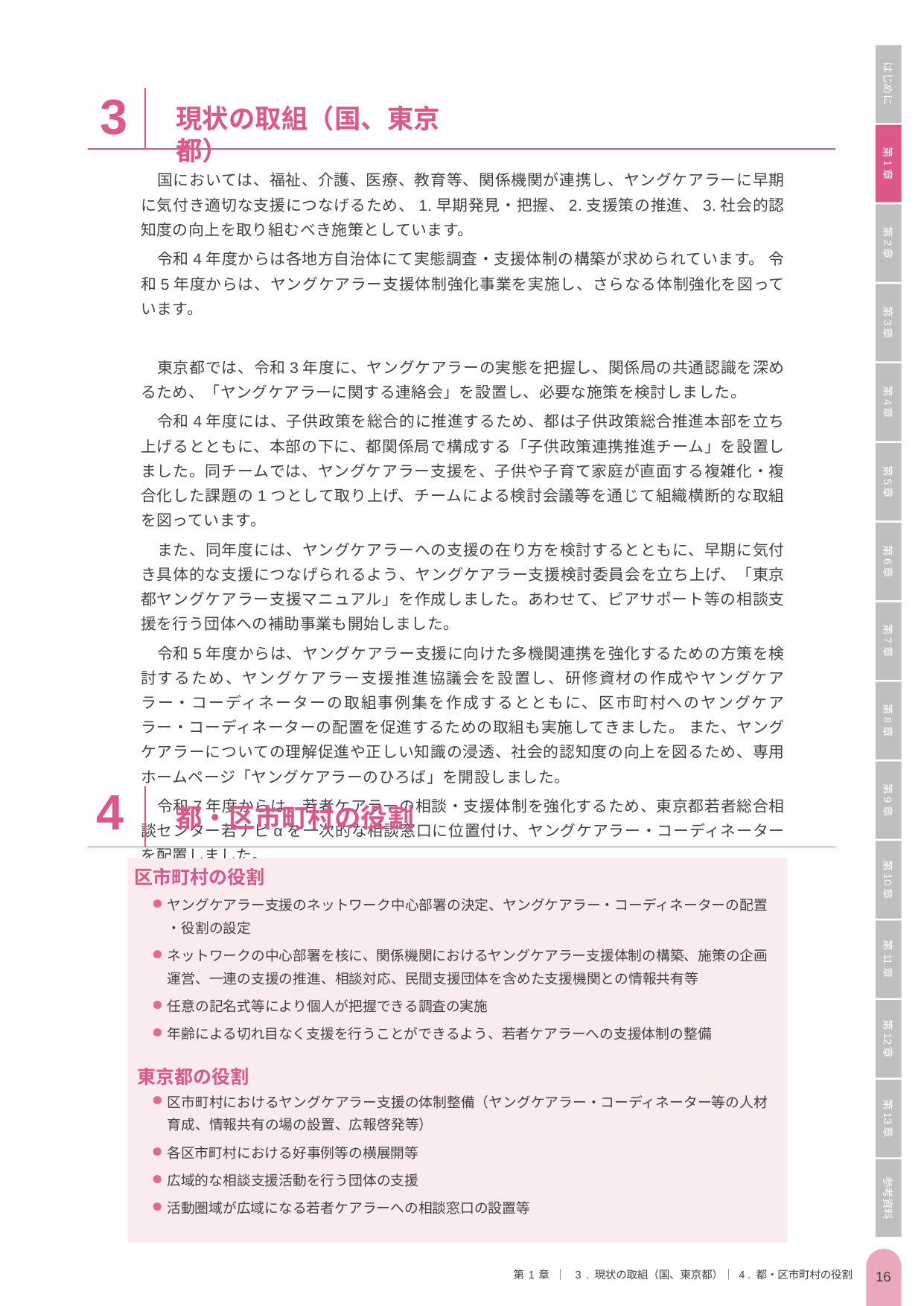

はじめに
第1章
第2章
第3章
第4章
第5章
第6章
第7章
第8章
第9章
第10章
第11章
第12章
第13章
参考資料
3

現状の取組（国、東京都）
国においては、福祉、介護、医療、教育等、関係機関が連携し、ヤングケアラーに早期に気付き適切な支援につなげるため、1.早期発見・把握、2.支援策の推進、3.社会的認知度の向上を取り組むべき施策としています。
令和4年度からは各地方自治体にて実態調査・支援体制の構築が求められています。 令和5年度からは、ヤングケアラー支援体制強化事業を実施し、さらなる体制強化を図っています。

東京都では、令和3年度に、ヤングケアラーの実態を把握し、関係局の共通認識を深めるため、「ヤングケアラーに関する連絡会」を設置し、必要な施策を検討しました。
令和4年度には、子供政策を総合的に推進するため、都は子供政策総合推進本部を立ち上げるとともに、本部の下に、都関係局で構成する「子供政策連携推進チーム」を設置しました。同チームでは、ヤングケアラー支援を、子供や子育て家庭が直面する複雑化・複合化した課題の1つとして取り上げ、チームによる検討会議等を通じて組織横断的な取組を図っています。
また、同年度には、ヤングケアラーへの支援の在り方を検討するとともに、早期に気付き具体的な支援につなげられるよう、ヤングケアラー支援検討委員会を立ち上げ、「東京都ヤングケアラー支援マニュアル」を作成しました。あわせて、ピアサポート等の相談支援を行う団体への補助事業も開始しました。
令和5年度からは、ヤングケアラー支援に向けた多機関連携を強化するための方策を検討するため、ヤングケアラー支援推進協議会を設置し、研修資材の作成やヤングケアラー・コーディネーターの取組事例集を作成するとともに、区市町村へのヤングケアラー・コーディネーターの配置を促進するための取組も実施してきました。 また、ヤングケアラーについての理解促進や正しい知識の浸透、社会的認知度の向上を図るため、専用ホームページ「ヤングケアラーのひろば」を開設しました。
令和7年度からは、若者ケアラーの相談・支援体制を強化するため、東京都若者総合相談センター若ナビαを一次的な相談窓口に位置付け、ヤングケアラー・コーディネーターを配置しました。
4

都・区市町村の役割

ヤングケアラー支援のネットワーク中心部署の決定、ヤングケアラー・コーディネーターの配置・役割の設定
ネットワークの中心部署を核に、関係機関におけるヤングケアラー支援体制の構築、施策の企画運営、一連の支援の推進、相談対応、民間支援団体を含めた支援機関との情報共有等
任意の記名式等により個人が把握できる調査の実施
年齢による切れ目なく支援を行うことができるよう、若者ケアラーへの支援体制の整備
区市町村の役割

区市町村におけるヤングケアラー支援の体制整備（ヤングケアラー・コーディネーター等の人材育成、情報共有の場の設置、広報啓発等）
各区市町村における好事例等の横展開等
広域的な相談支援活動を行う団体の支援
活動圏域が広域になる若者ケアラーへの相談窓口の設置等
東京都の役割

第1章 ｜ 3. 現状の取組（国、東京都）｜ 4 . 都・区市町村の役割
16